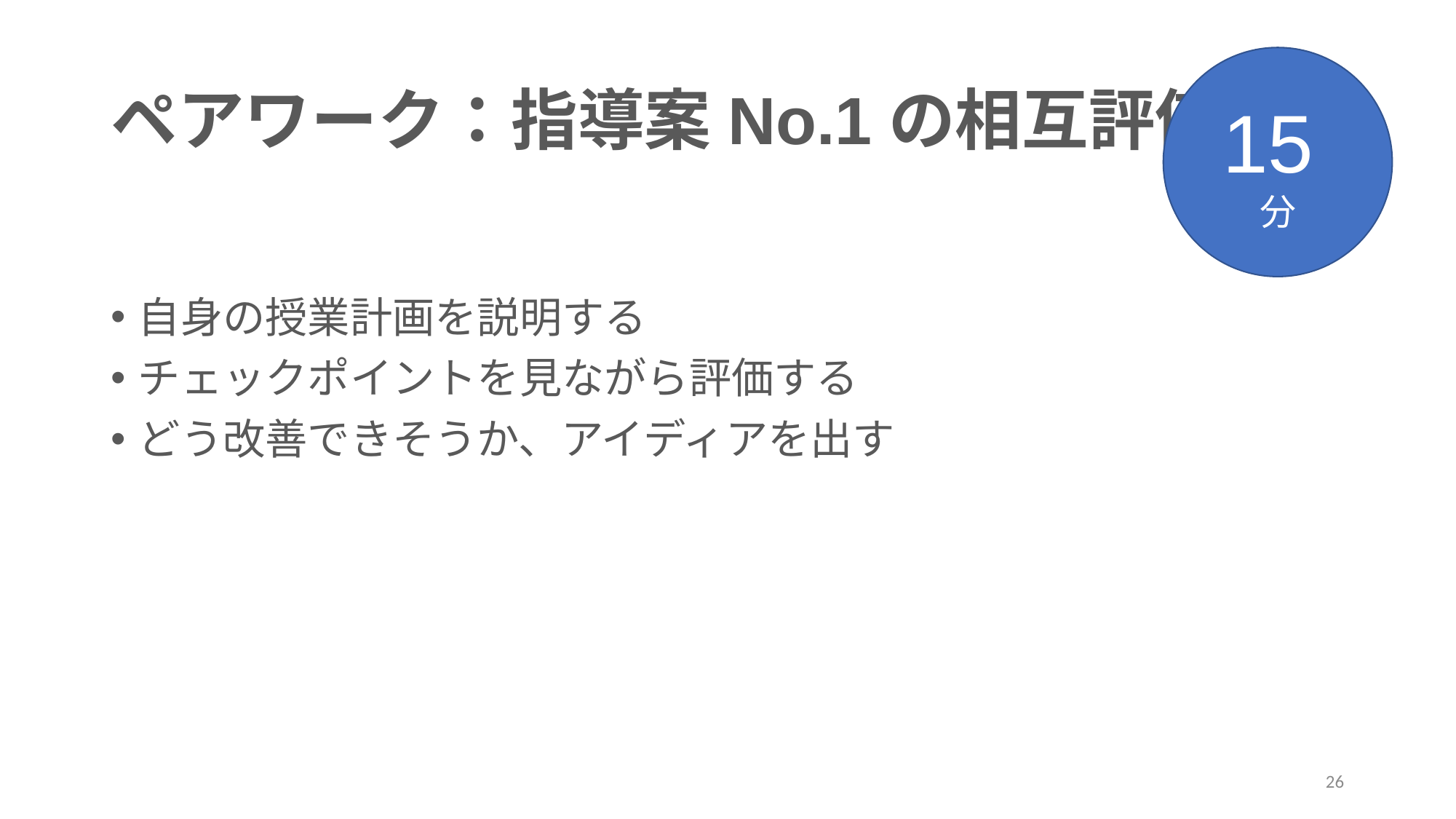

15分
# ペアワーク：指導案No.1の相互評価
自身の授業計画を説明する
チェックポイントを見ながら評価する
どう改善できそうか、アイディアを出す
26